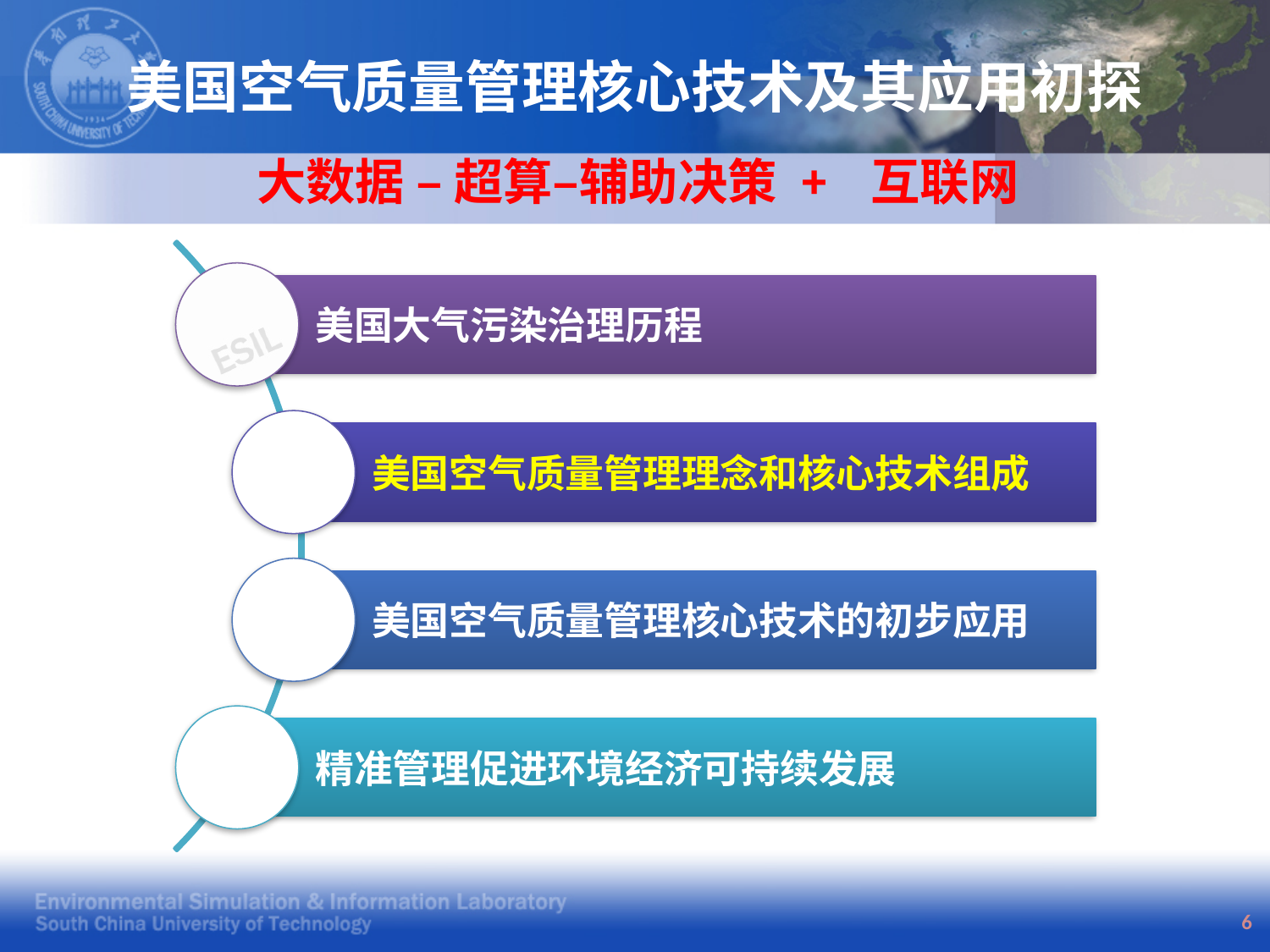

# 美国空气质量管理核心技术及其应用初探
大数据 – 超算–辅助决策 + 互联网
美国大气污染治理历程
美国空气质量管理理念和核心技术组成
美国空气质量管理核心技术的初步应用
精准管理促进环境经济可持续发展
6